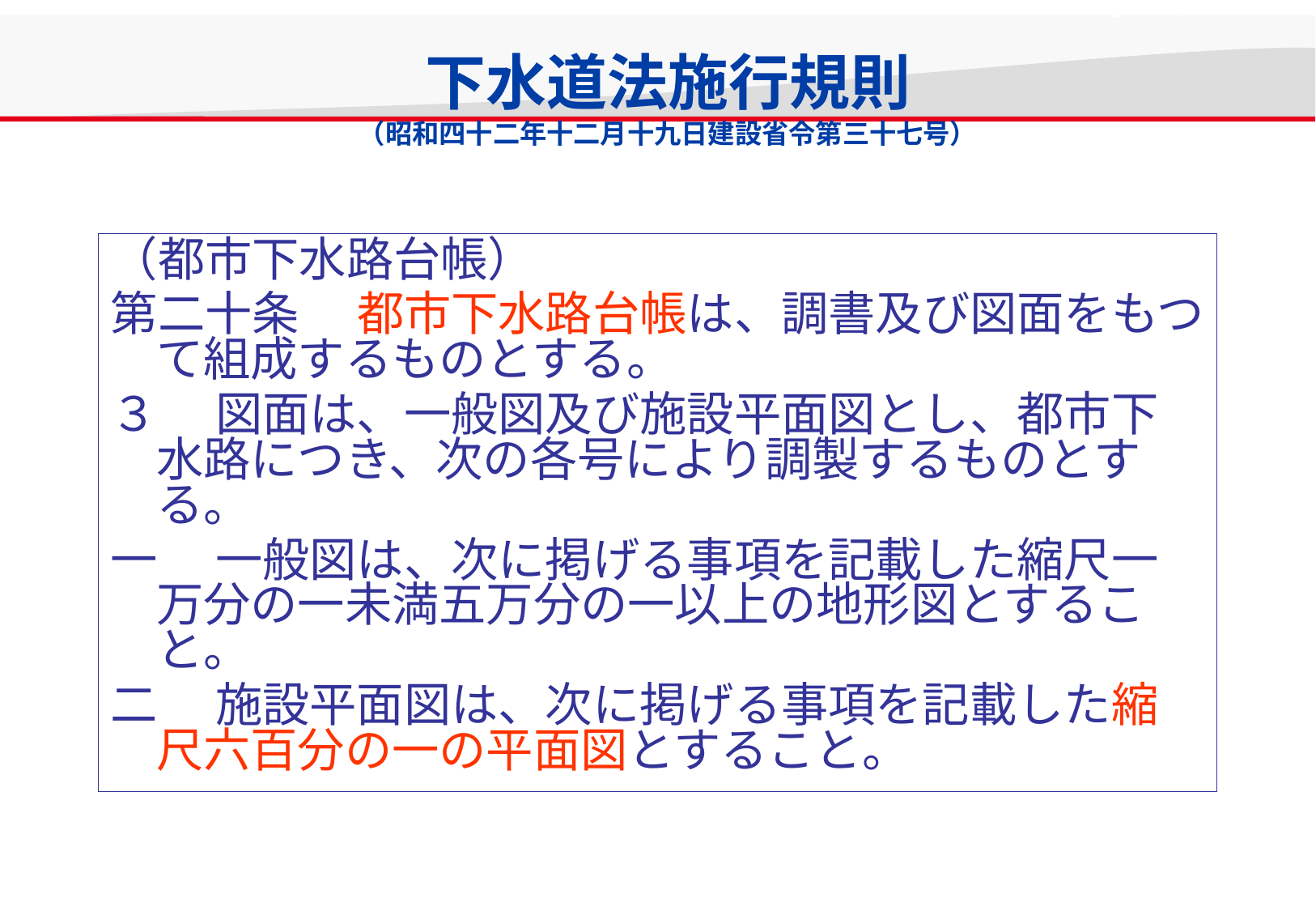

# 下水道法施行規則 （昭和四十二年十二月十九日建設省令第三十七号）
（都市下水路台帳）
第二十条 　都市下水路台帳は、調書及び図面をもつて組成するものとする。
３ 　図面は、一般図及び施設平面図とし、都市下水路につき、次の各号により調製するものとする。
一 　一般図は、次に掲げる事項を記載した縮尺一万分の一未満五万分の一以上の地形図とすること。
二 　施設平面図は、次に掲げる事項を記載した縮尺六百分の一の平面図とすること。